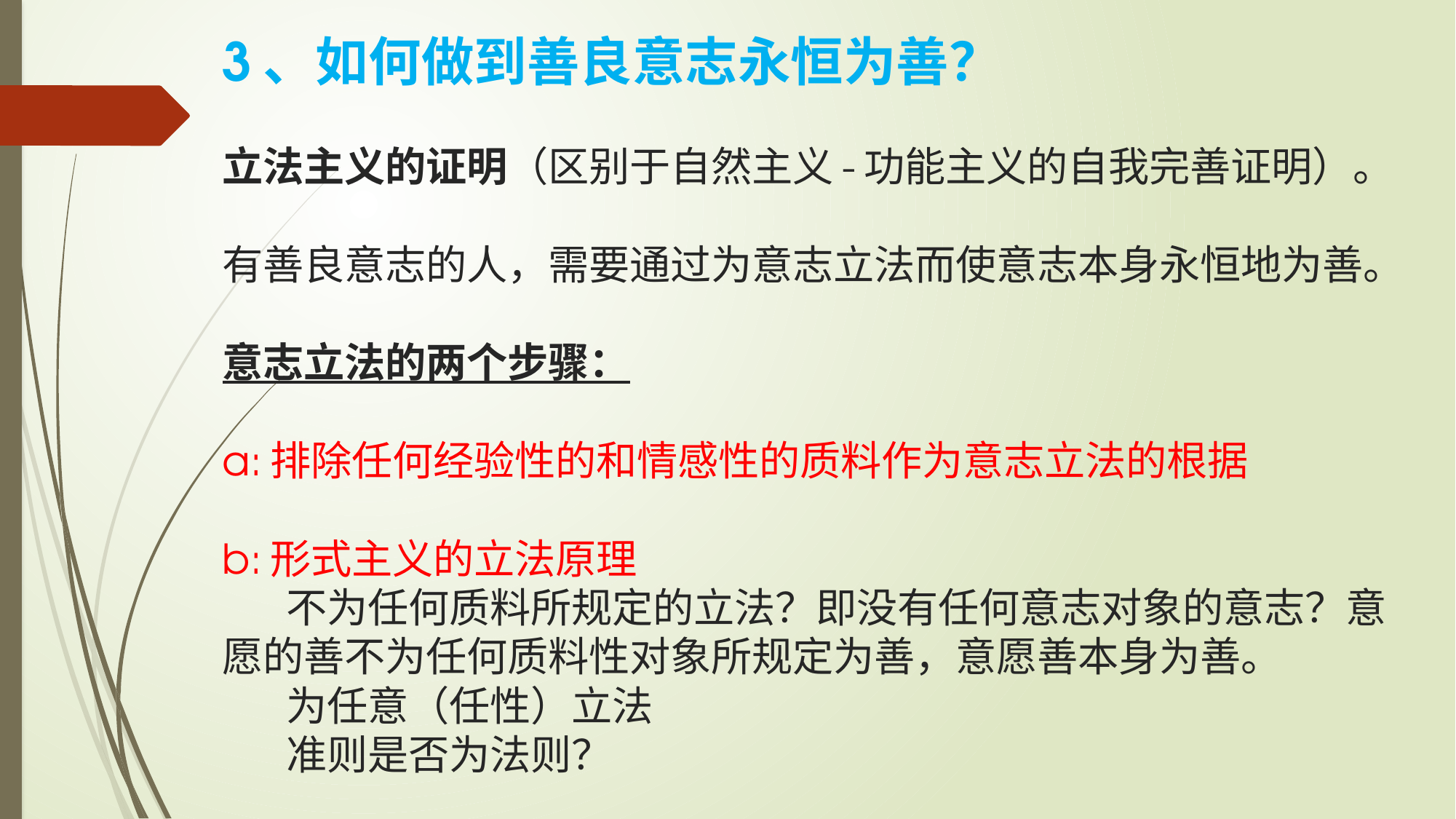

# 3、如何做到善良意志永恒为善？ 立法主义的证明（区别于自然主义-功能主义的自我完善证明）。   有善良意志的人，需要通过为意志立法而使意志本身永恒地为善。   意志立法的两个步骤： a:排除任何经验性的和情感性的质料作为意志立法的根据 b:形式主义的立法原理        不为任何质料所规定的立法？即没有任何意志对象的意志？意愿的善不为任何质料性对象所规定为善，意愿善本身为善。        为任意（任性）立法 准则是否为法则？